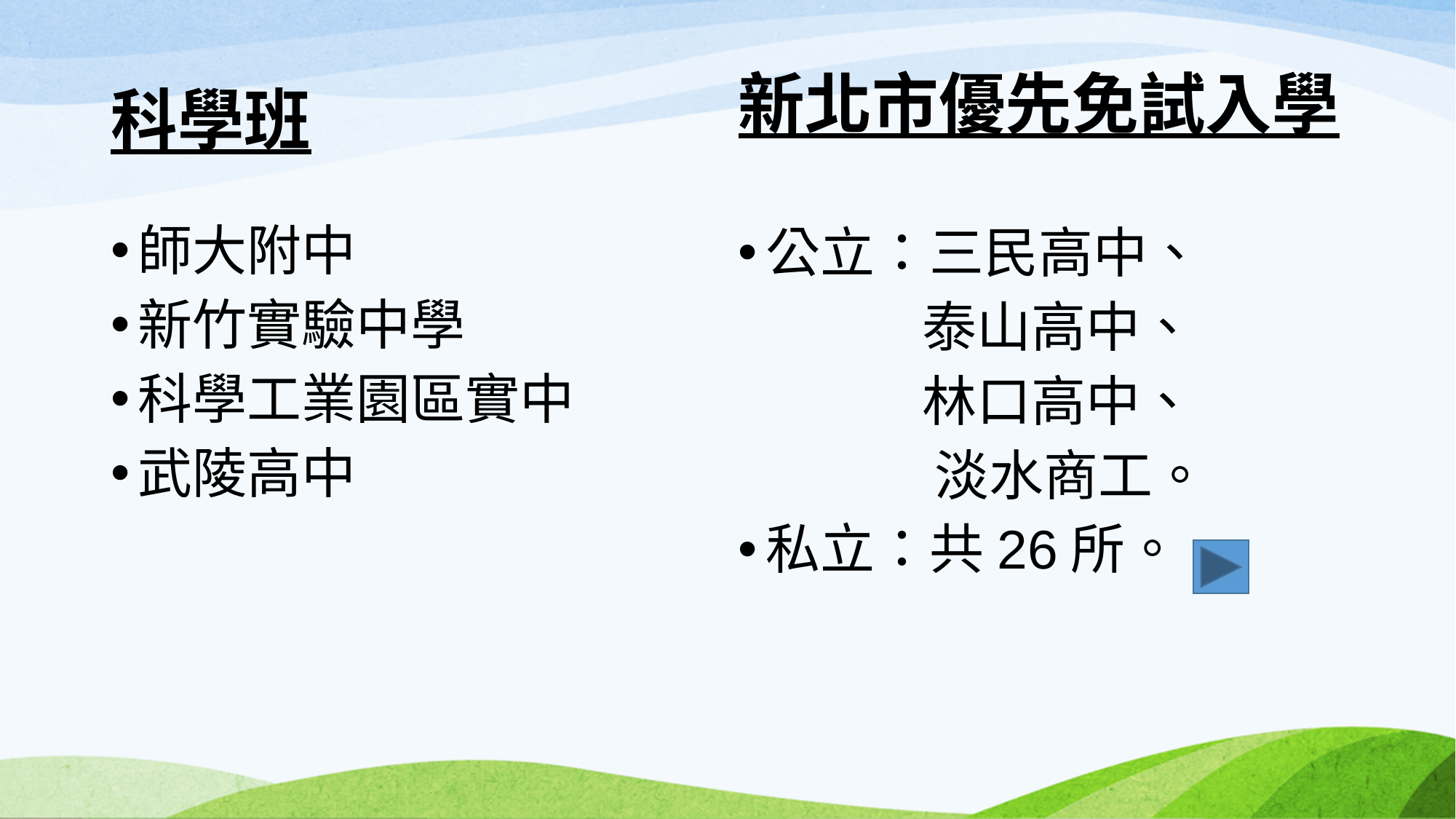

新北市優先免試入學
# 科學班
師大附中
新竹實驗中學
科學工業園區實中
武陵高中
公立：三民高中、
              泰山高中、
              林口高中、
               淡水商工。
私立：共26所。